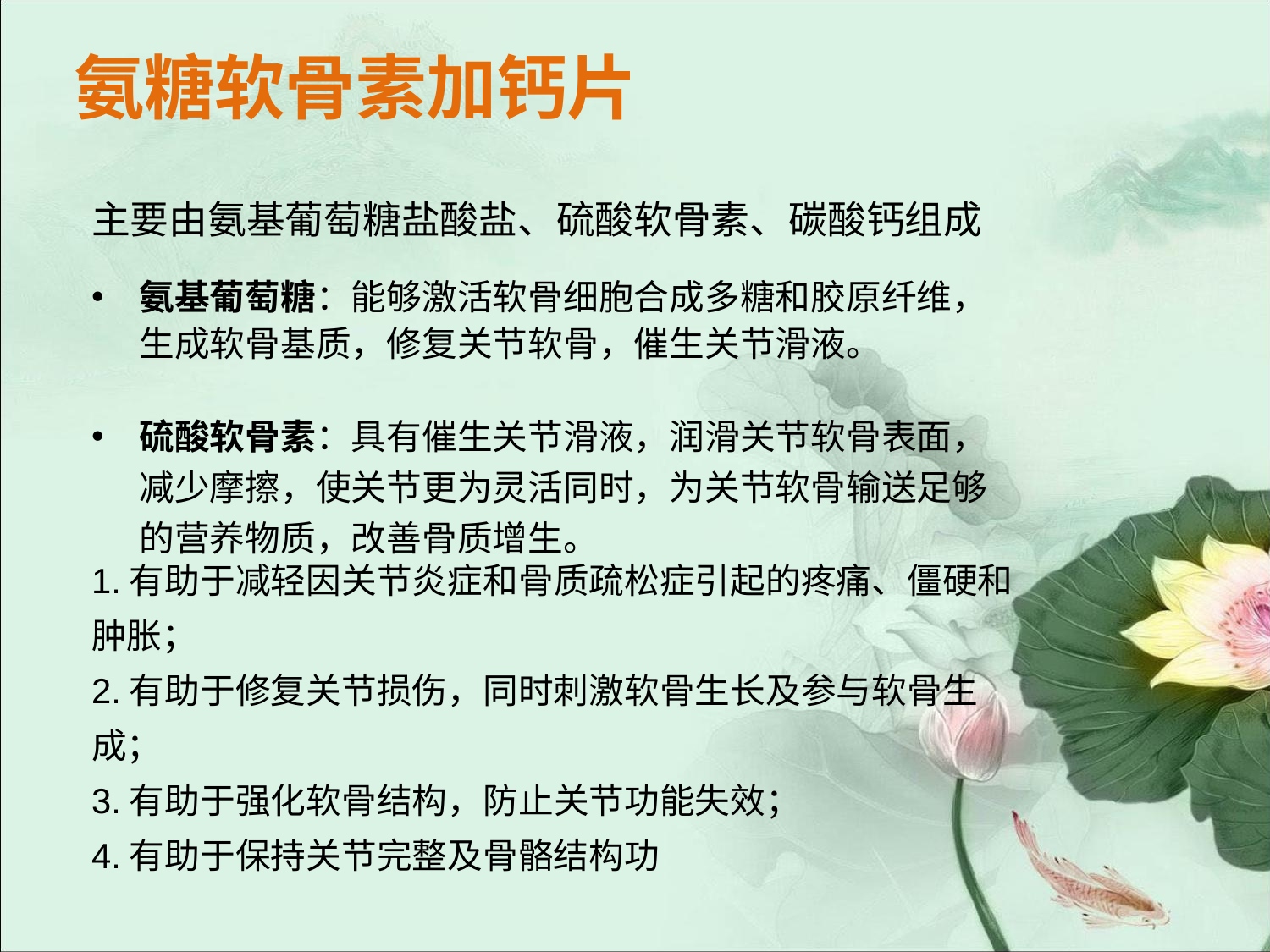

氨糖软骨素加钙片
主要由氨基葡萄糖盐酸盐、硫酸软骨素、碳酸钙组成
氨基葡萄糖：能够激活软骨细胞合成多糖和胶原纤维，生成软骨基质，修复关节软骨，催生关节滑液。

硫酸软骨素：具有催生关节滑液，润滑关节软骨表面，减少摩擦，使关节更为灵活同时，为关节软骨输送足够的营养物质，改善骨质增生。
#
1.有助于减轻因关节炎症和骨质疏松症引起的疼痛、僵硬和肿胀；
2.有助于修复关节损伤，同时刺激软骨生长及参与软骨生成；
3.有助于强化软骨结构，防止关节功能失效；
4.有助于保持关节完整及骨骼结构功